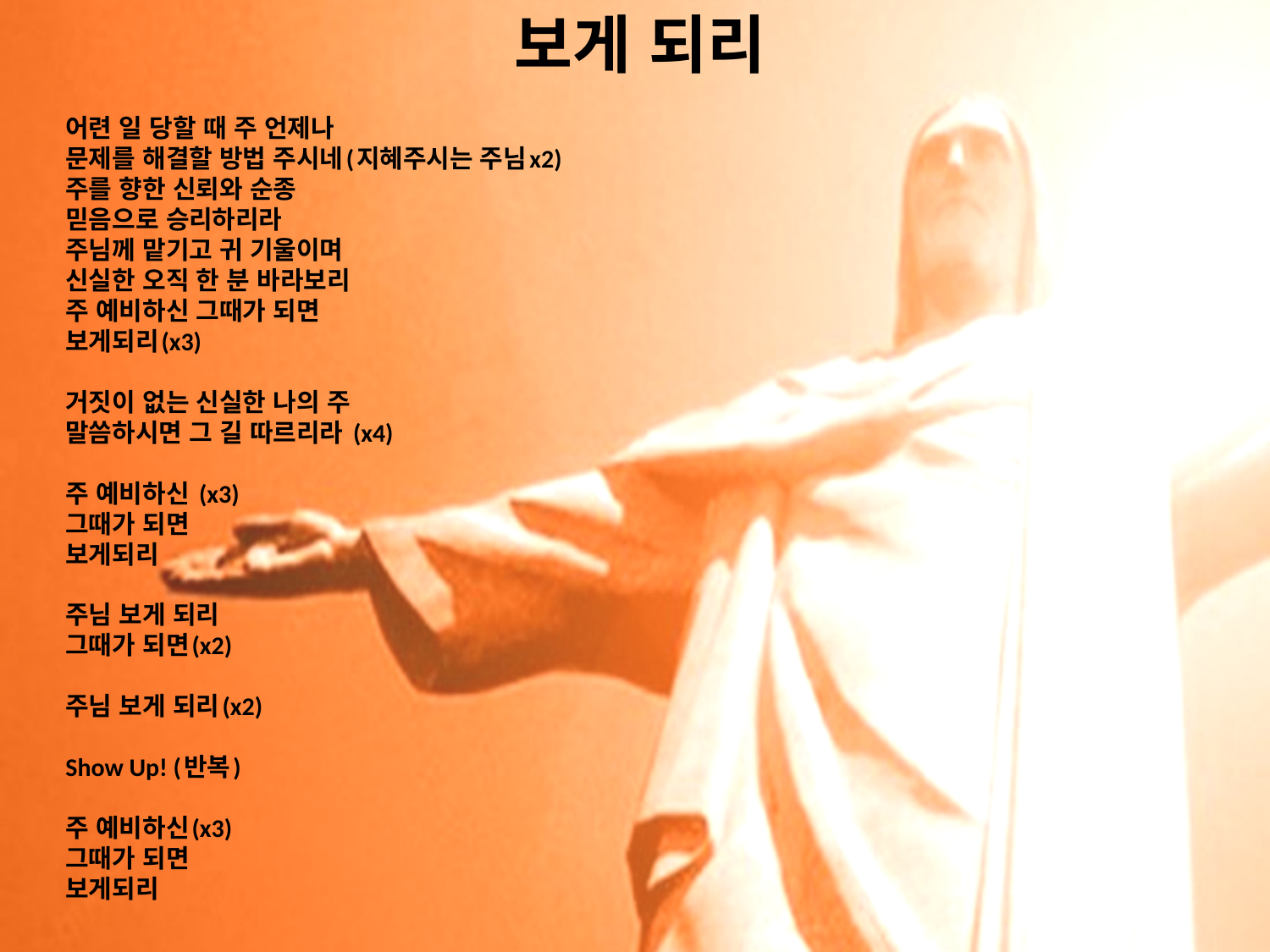

# 보게 되리
어련 일 당할 때 주 언제나
문제를 해결할 방법 주시네(지혜주시는 주님x2)
주를 향한 신뢰와 순종
믿음으로 승리하리라
주님께 맡기고 귀 기울이며
신실한 오직 한 분 바라보리
주 예비하신 그때가 되면
보게되리(x3)
거짓이 없는 신실한 나의 주
말씀하시면 그 길 따르리라 (x4)
주 예비하신 (x3)
그때가 되면
보게되리
주님 보게 되리
그때가 되면(x2)
주님 보게 되리(x2)
Show Up! (반복)
주 예비하신(x3)
그때가 되면
보게되리